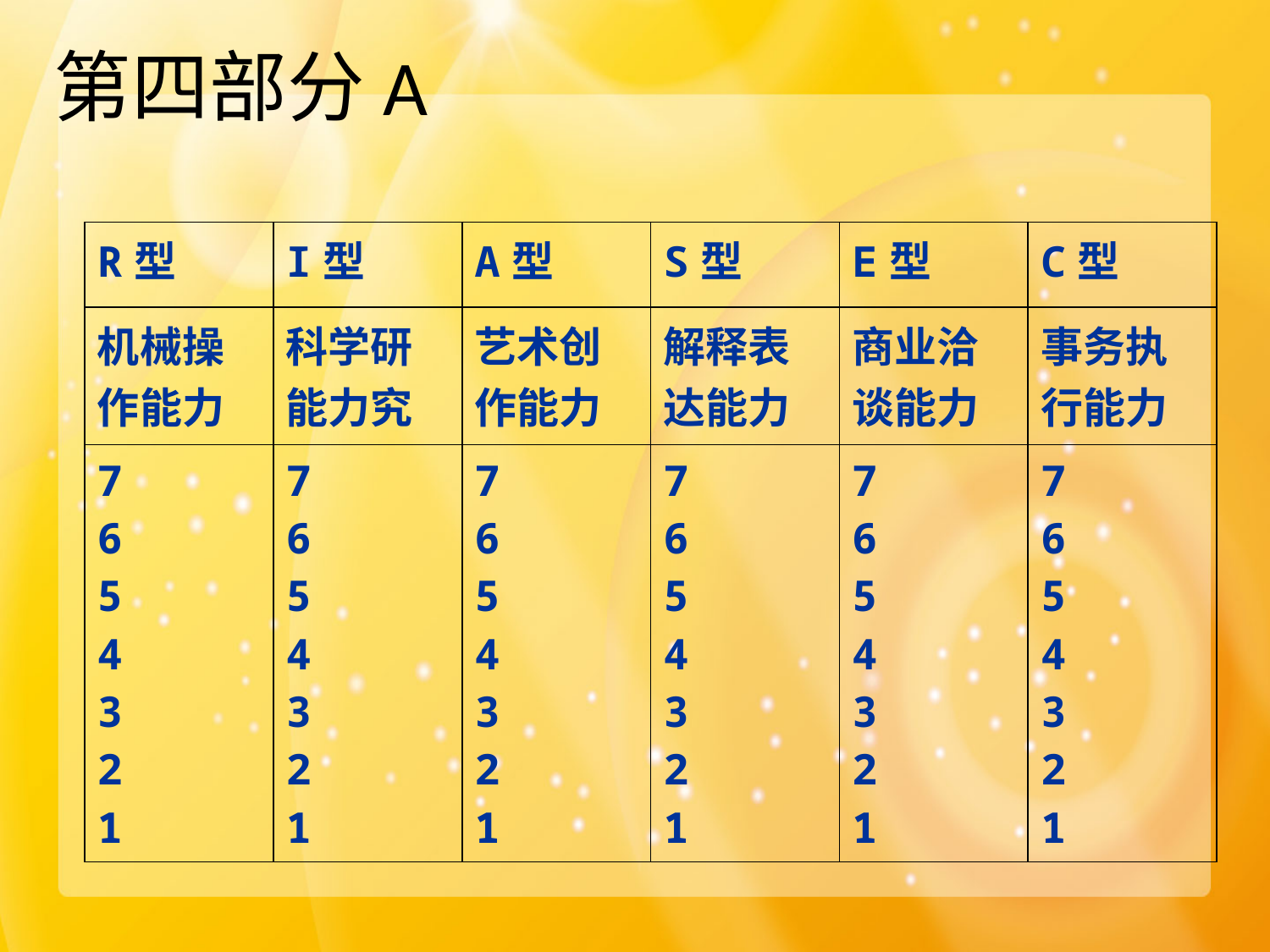

# 第四部分A
| R型 | I型 | A型 | S型 | E型 | C型 |
| --- | --- | --- | --- | --- | --- |
| 机械操 作能力 | 科学研 能力究 | 艺术创 作能力 | 解释表 达能力 | 商业洽 谈能力 | 事务执 行能力 |
| 7 6 5 4 3 2 1 | 7 6 5 4 3 2 1 | 7 6 5 4 3 2 1 | 7 6 5 4 3 2 1 | 7 6 5 4 3 2 1 | 7 6 5 4 3 2 1 |